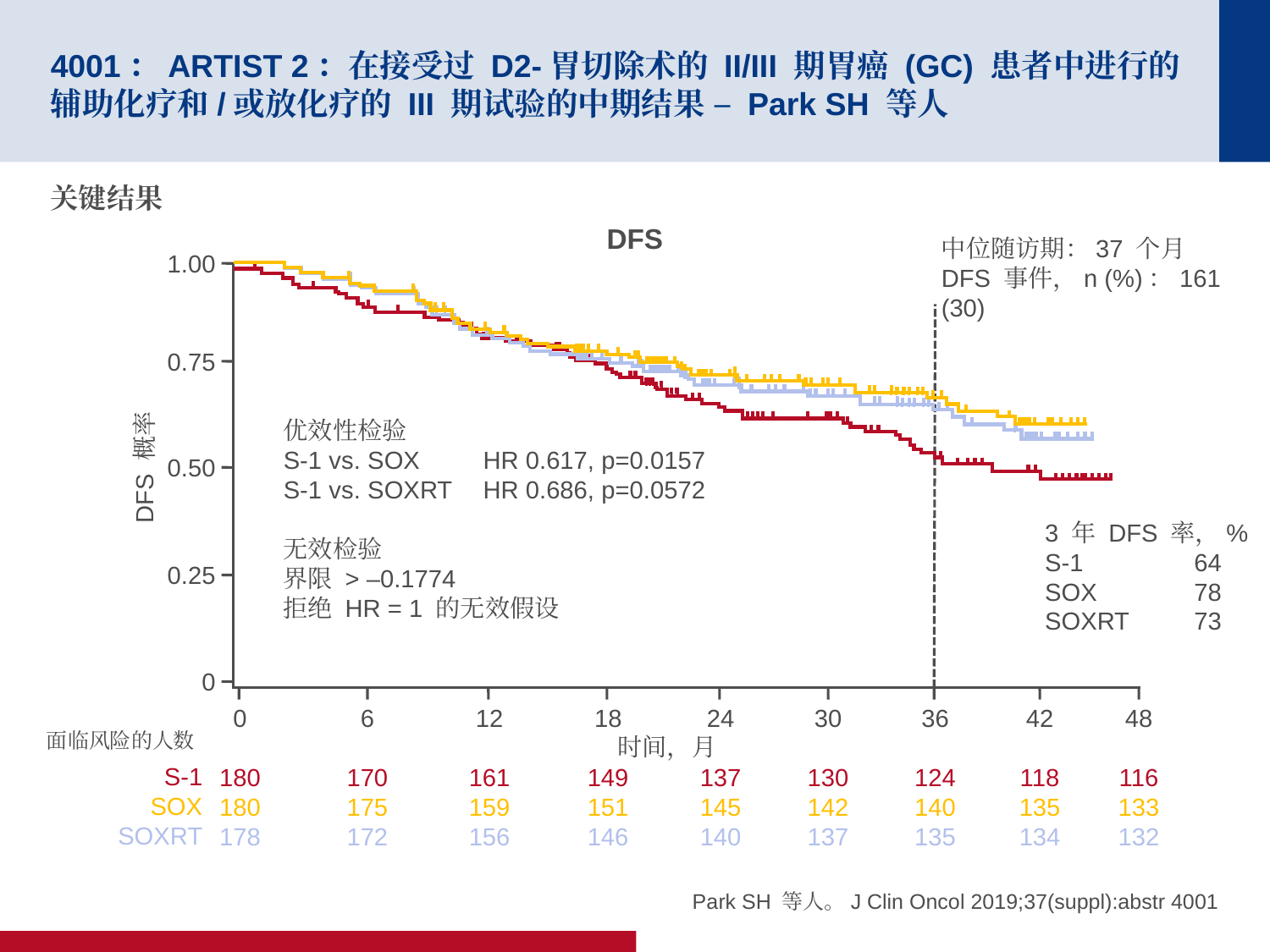

# 4001：ARTIST 2：在接受过 D2-胃切除术的 II/III 期胃癌 (GC) 患者中进行的辅助化疗和/或放化疗的 III 期试验的中期结果 – Park SH 等人
关键结果
DFS
中位随访期：37 个月
DFS 事件，n (%)：161 (30)
1.00

0.75

DFS 概率
0.50

0.25

0

0

180
180
178

6

170
175
172

12

161
159
156

18

149
151
146

24

137
145
140

30

130
142
137

36

124
140
135

42

118
135
134

48

116
133
132

S-1
SOX
SOXRT
时间，月

优效性检验
S-1 vs. SOX	HR 0.617, p=0.0157
S-1 vs. SOXRT	HR 0.686, p=0.0572
无效检验
界限 > –0.1774
拒绝 HR = 1 的无效假设
3 年 DFS 率，%
S-1	64
SOX 	78
SOXRT 	73
面临风险的人数
Park SH 等人。J Clin Oncol 2019;37(suppl):abstr 4001